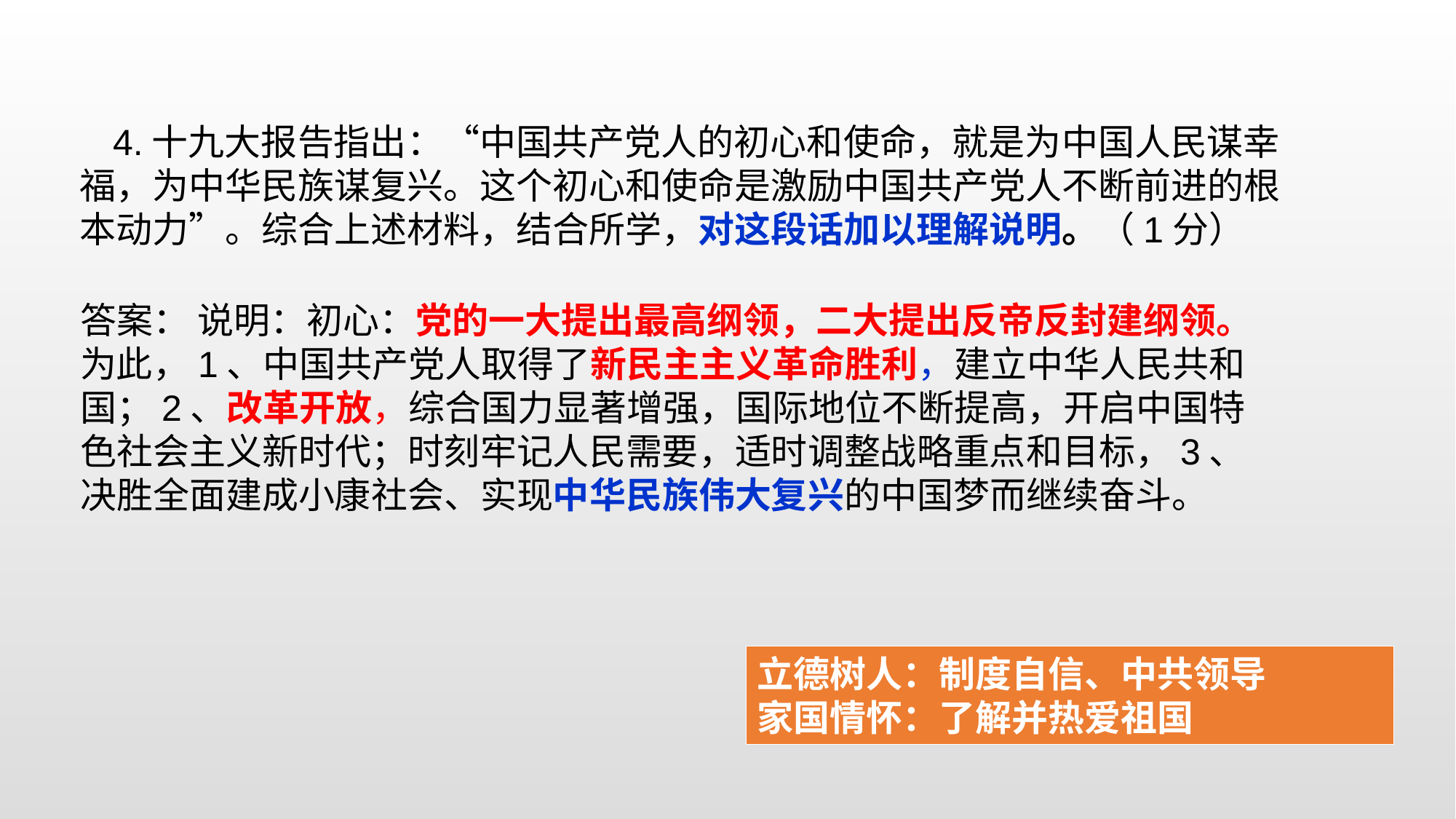

4.十九大报告指出：“中国共产党人的初心和使命，就是为中国人民谋幸福，为中华民族谋复兴。这个初心和使命是激励中国共产党人不断前进的根本动力”。综合上述材料，结合所学，对这段话加以理解说明。（1分）
答案： 说明：初心：党的一大提出最高纲领，二大提出反帝反封建纲领。为此，1、中国共产党人取得了新民主主义革命胜利，建立中华人民共和国；2、改革开放，综合国力显著增强，国际地位不断提高，开启中国特色社会主义新时代；时刻牢记人民需要，适时调整战略重点和目标，3、决胜全面建成小康社会、实现中华民族伟大复兴的中国梦而继续奋斗。
立德树人：制度自信、中共领导
家国情怀：了解并热爱祖国